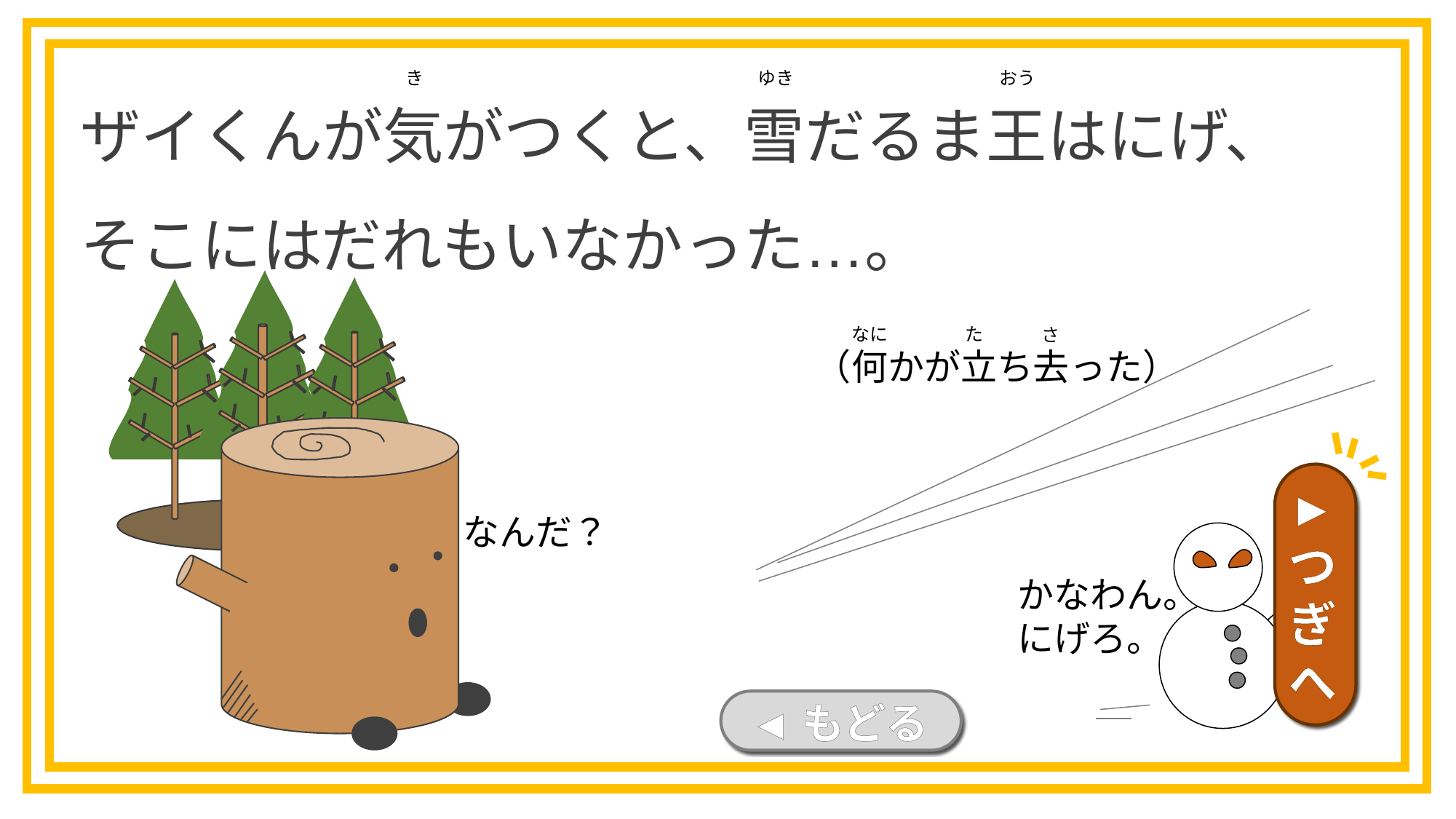

ザイくんが気がつくと、雪だるま王はにげ、
そこにはだれもいなかった…。
おう
き
ゆき

なに
た
さ
（何かが立ち去った）

►つぎへ
なんだ？

かなわん。
にげろ。
◄もどる